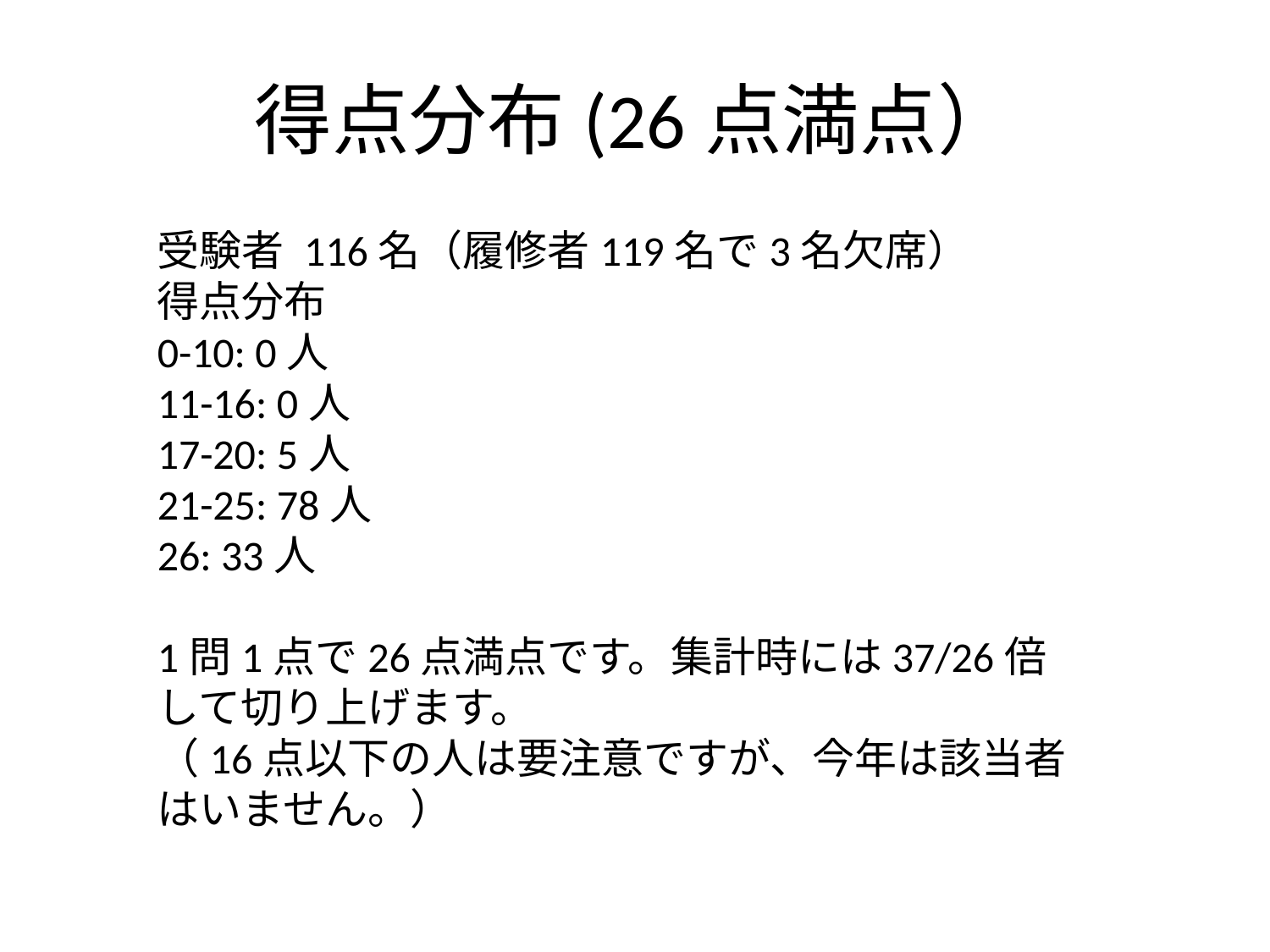

# 得点分布(26点満点）
受験者 116名（履修者119名で3名欠席）
得点分布
0-10: 0人
11-16: 0人
17-20: 5人
21-25: 78人
26: 33人

1問1点で26点満点です。集計時には37/26倍して切り上げます。
（16点以下の人は要注意ですが、今年は該当者はいません。）